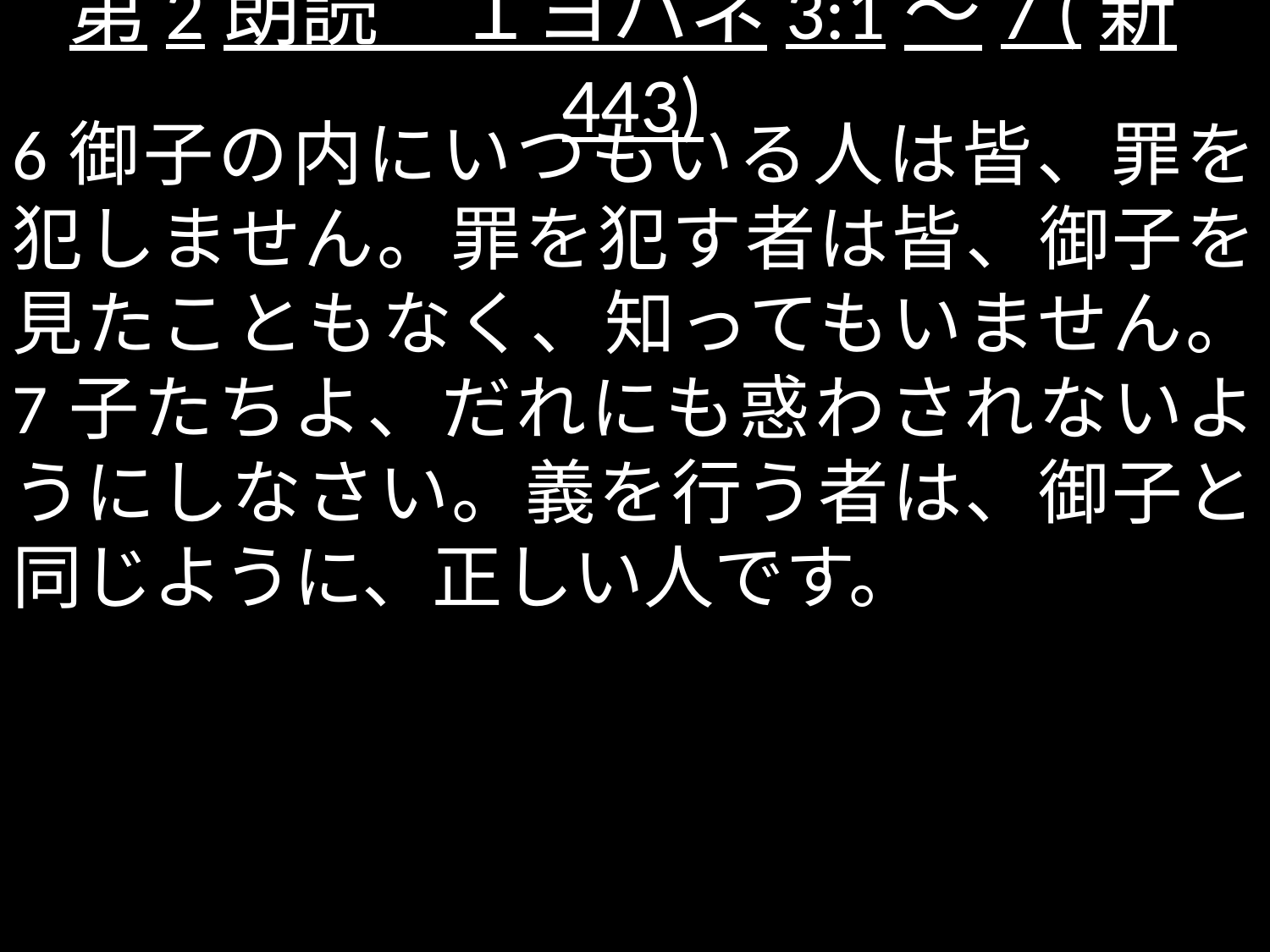

# 第2朗読　１ヨハネ3:1〜7 (新443)
6御子の内にいつもいる人は皆、罪を犯しません。罪を犯す者は皆、御子を見たこともなく、知ってもいません。 7子たちよ、だれにも惑わされないようにしなさい。義を行う者は、御子と同じように、正しい人です。